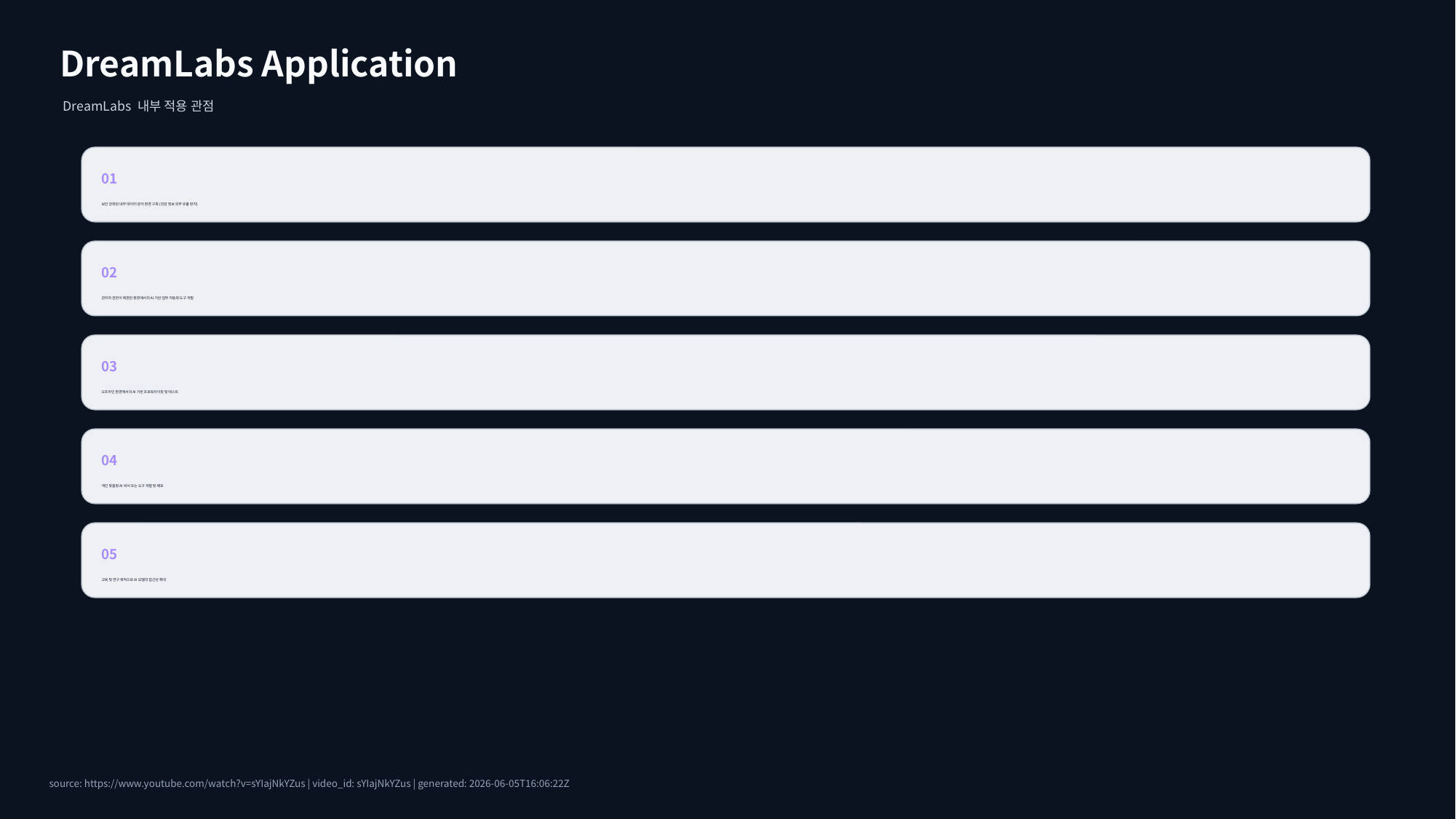

DreamLabs Application
DreamLabs 내부 적용 관점

01
보안 강화된 내부 데이터 분석 환경 구축 (민감 정보 외부 유출 방지)

02
관리자 권한이 제한된 환경에서의 AI 기반 업무 자동화 도구 개발

03
오프라인 환경에서의 AI 기반 프로토타이핑 및 테스트

04
개인 맞춤형 AI 비서 또는 도구 개발 및 배포

05
교육 및 연구 목적으로 AI 모델의 접근성 확대
source: https://www.youtube.com/watch?v=sYIajNkYZus | video_id: sYIajNkYZus | generated: 2026-06-05T16:06:22Z